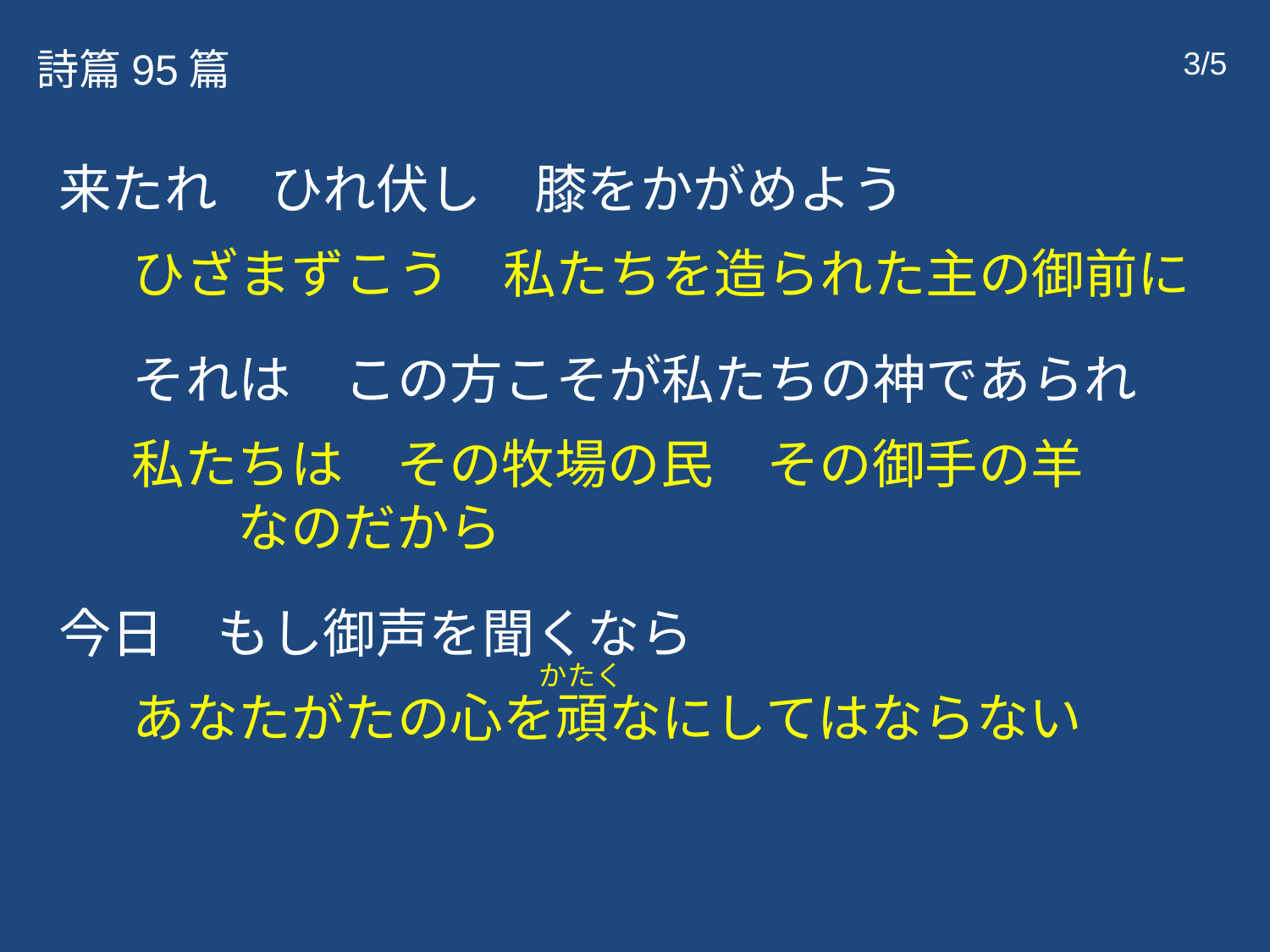

詩篇95篇
3/5
来たれ　ひれ伏し　膝をかがめよう
ひざまずこう　私たちを造られた主の御前に
それは　この方こそが私たちの神であられ
私たちは　その牧場の民　その御手の羊　　　　　なのだから
今日　もし御声を聞くなら
あなたがたの心を頑なにしてはならない

かたく